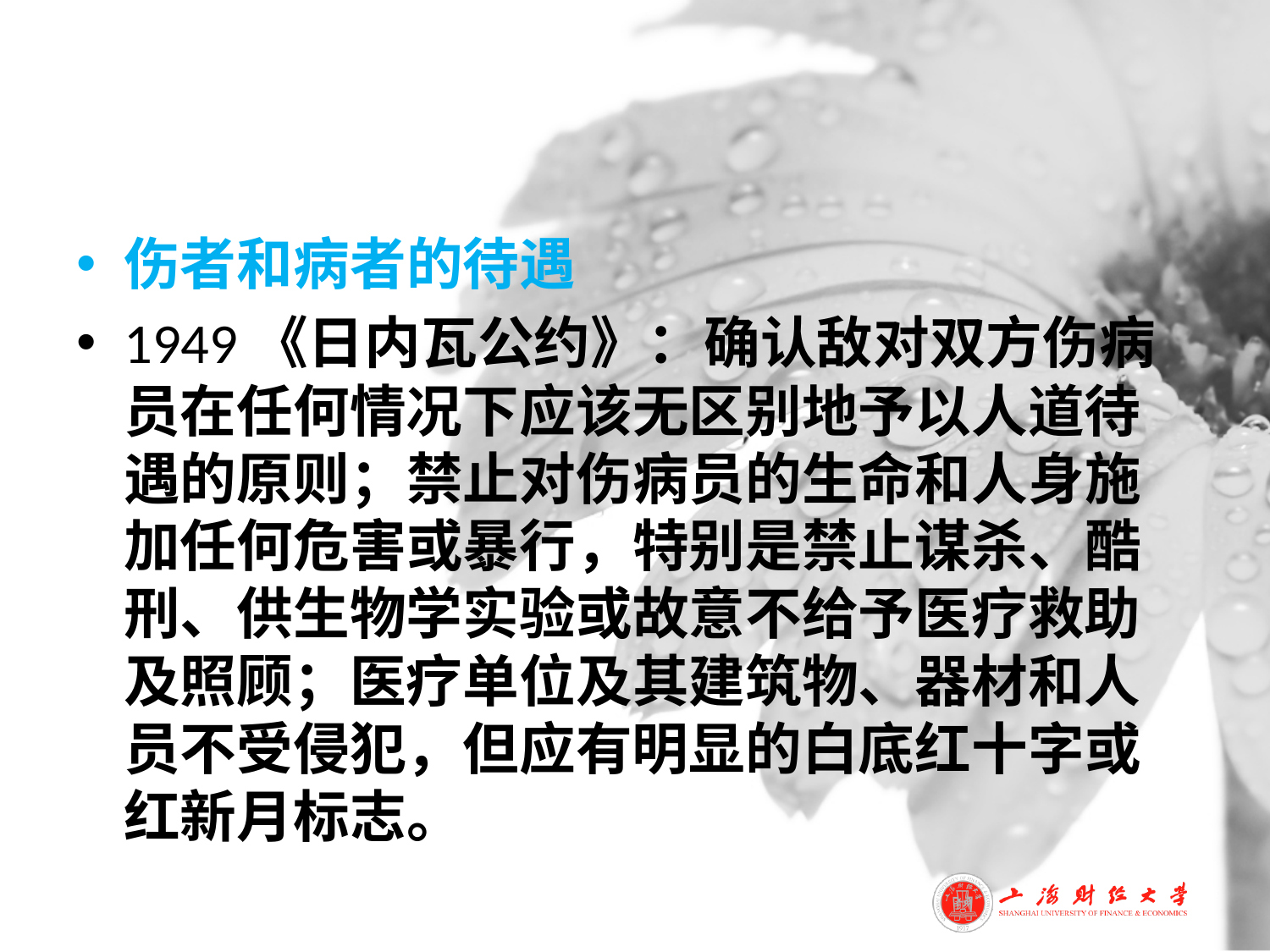

#
伤者和病者的待遇
1949《日内瓦公约》：确认敌对双方伤病员在任何情况下应该无区别地予以人道待遇的原则；禁止对伤病员的生命和人身施加任何危害或暴行，特别是禁止谋杀、酷刑、供生物学实验或故意不给予医疗救助及照顾；医疗单位及其建筑物、器材和人员不受侵犯，但应有明显的白底红十字或红新月标志。